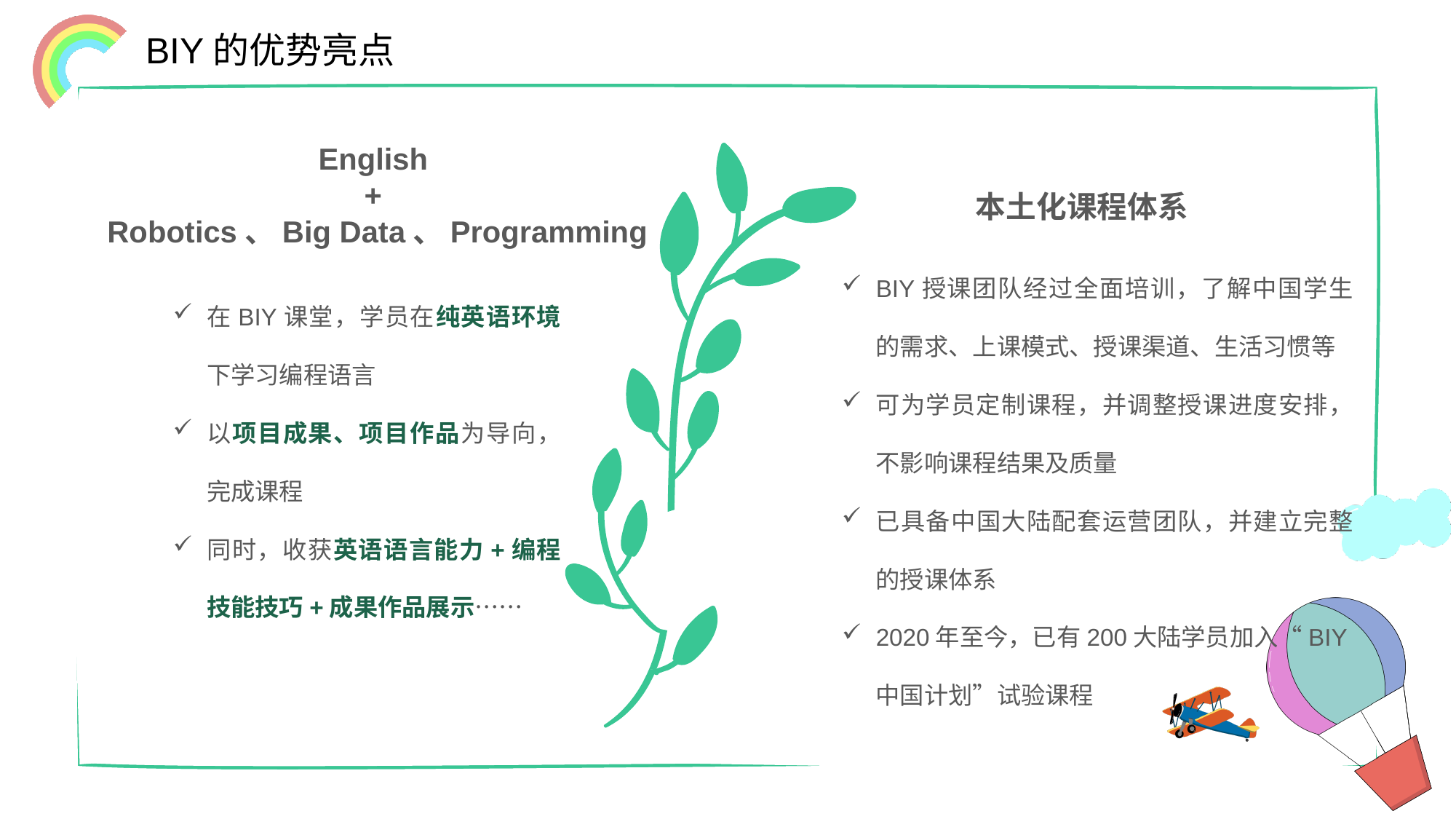

BIY的优势亮点
English
+
Robotics、Big Data、Programming

本土化课程体系
BIY授课团队经过全面培训，了解中国学生的需求、上课模式、授课渠道、生活习惯等
可为学员定制课程，并调整授课进度安排，不影响课程结果及质量
已具备中国大陆配套运营团队，并建立完整的授课体系
2020年至今，已有200大陆学员加入“BIY中国计划”试验课程
在BIY课堂，学员在纯英语环境下学习编程语言
以项目成果、项目作品为导向，完成课程
同时，收获英语语言能力+编程技能技巧+成果作品展示……